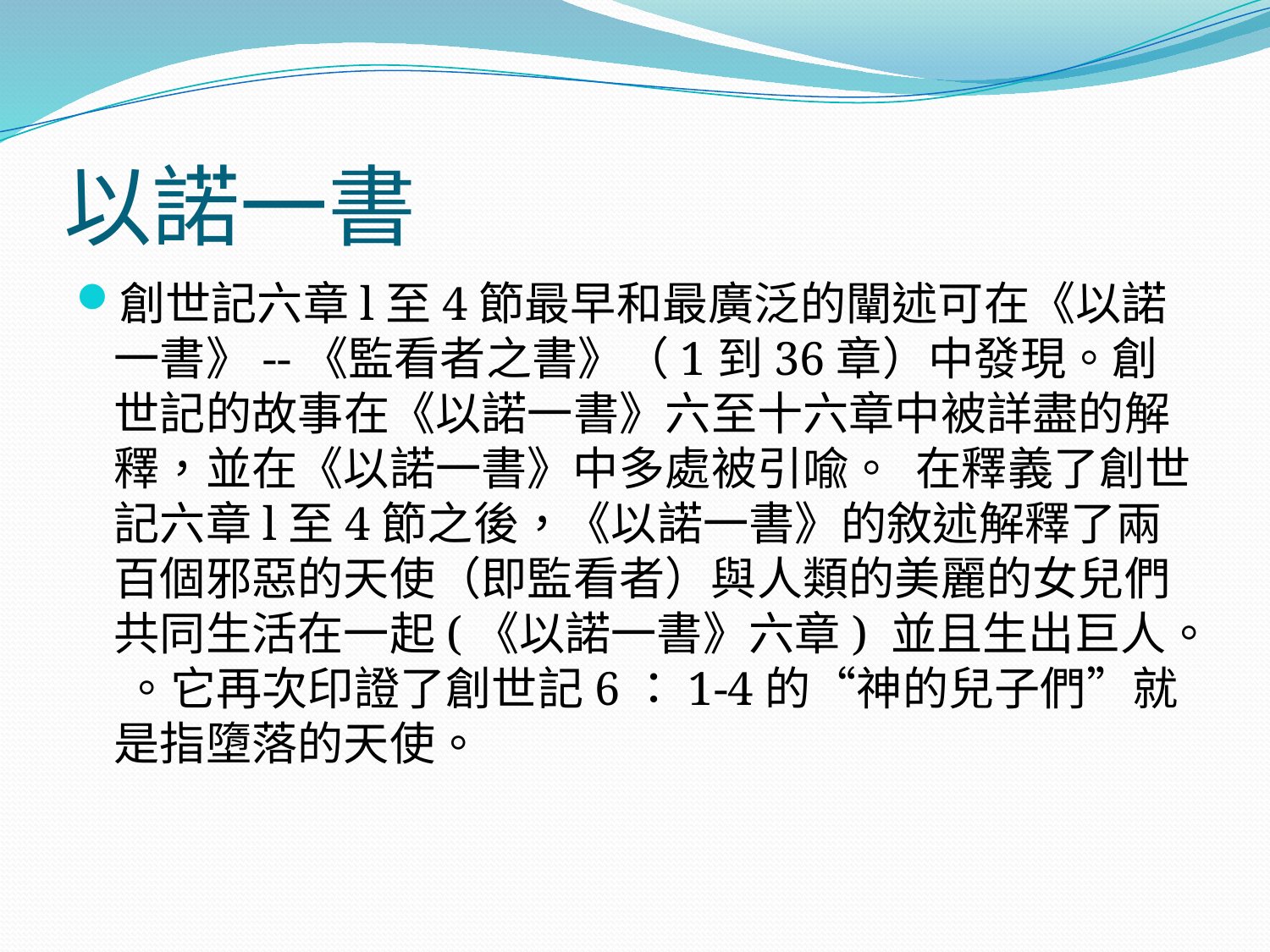

# 以諾一書
創世記六章l至4節最早和最廣泛的闡述可在《以諾一書》--《監看者之書》（1到36章）中發現。創世記的故事在《以諾一書》六至十六章中被詳盡的解釋，並在《以諾一書》中多處被引喩。  在釋義了創世記六章l至4節之後，《以諾一書》的敘述解釋了兩百個邪惡的天使（即監看者）與人類的美麗的女兒們共同生活在一起(《以諾一書》六章) 並且生出巨人。 。它再次印證了創世記6：1-4的“神的兒子們”就是指墮落的天使。